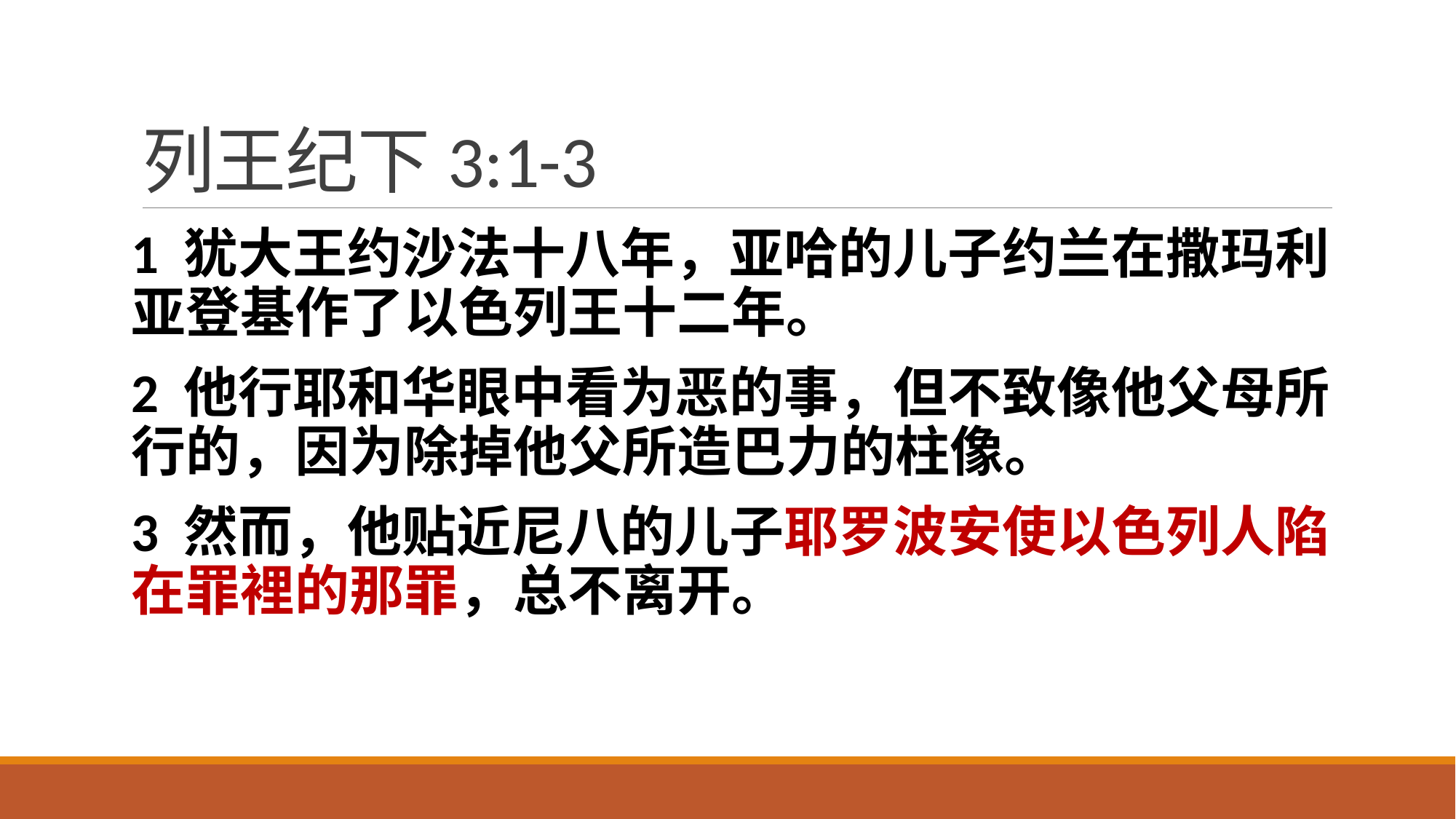

# 列王纪下3:1-3
1 犹大王约沙法十八年，亚哈的儿子约兰在撒玛利亚登基作了以色列王十二年。
2 他行耶和华眼中看为恶的事，但不致像他父母所行的，因为除掉他父所造巴力的柱像。
3 然而，他贴近尼八的儿子耶罗波安使以色列人陷在罪裡的那罪，总不离开。